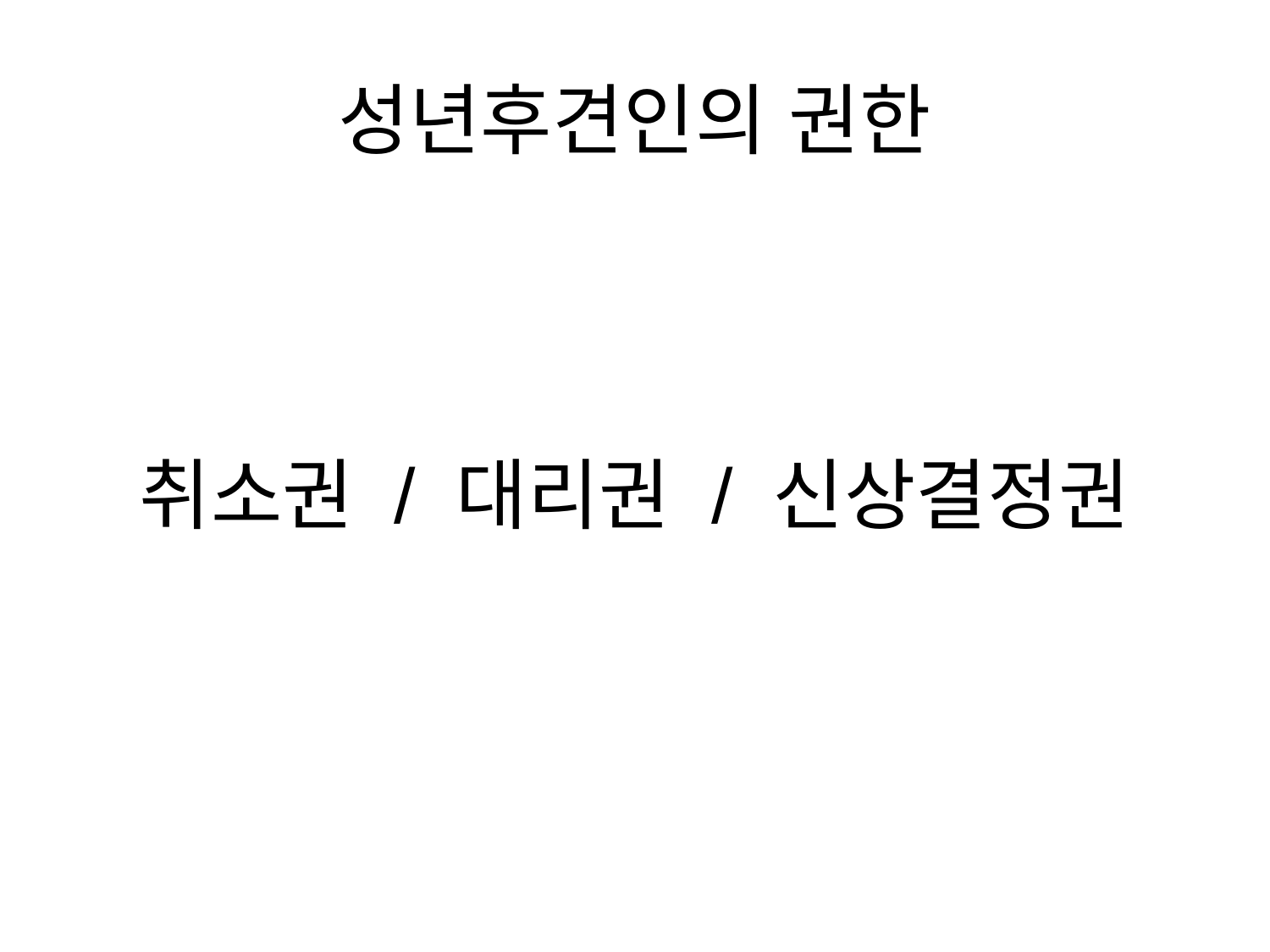

# 성년후견인의 권한

취소권 / 대리권 / 신상결정권